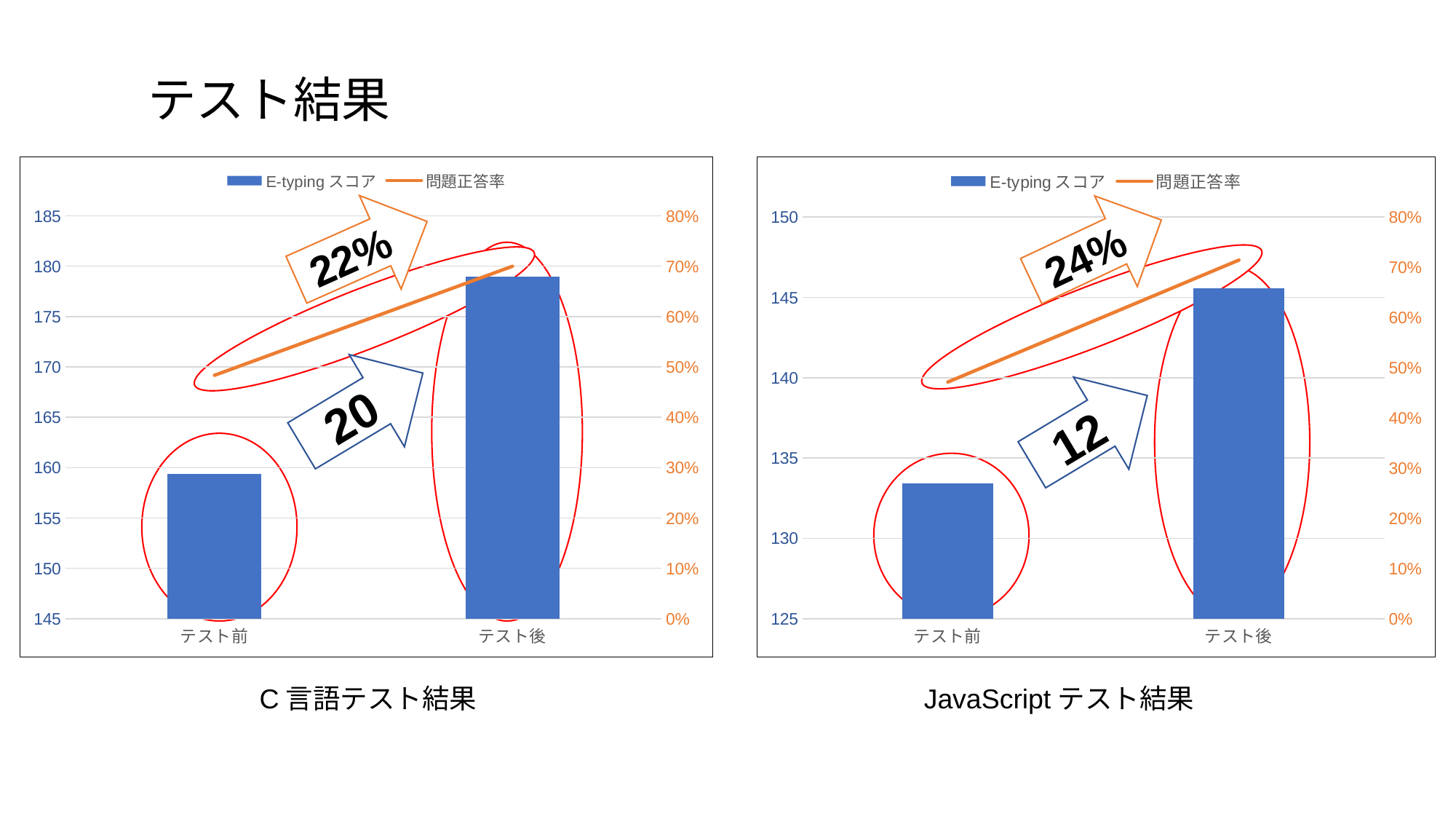

テスト結果

### Chart

| Category | E-typingスコア | 問題正答率 |
|---|---|---|
| テスト前 | 133.42857142857142 | 0.4714285714285715 |
| テスト後 | 145.57142857142858 | 0.7142857142857144 |

### Chart

| Category | E-typingスコア | 問題正答率 |
|---|---|---|
| テスト前 | 159.33333333333334 | 0.4833333333333333 |
| テスト後 | 179.0 | 0.7 |
22%
24%

20
12

C言語テスト結果
JavaScriptテスト結果